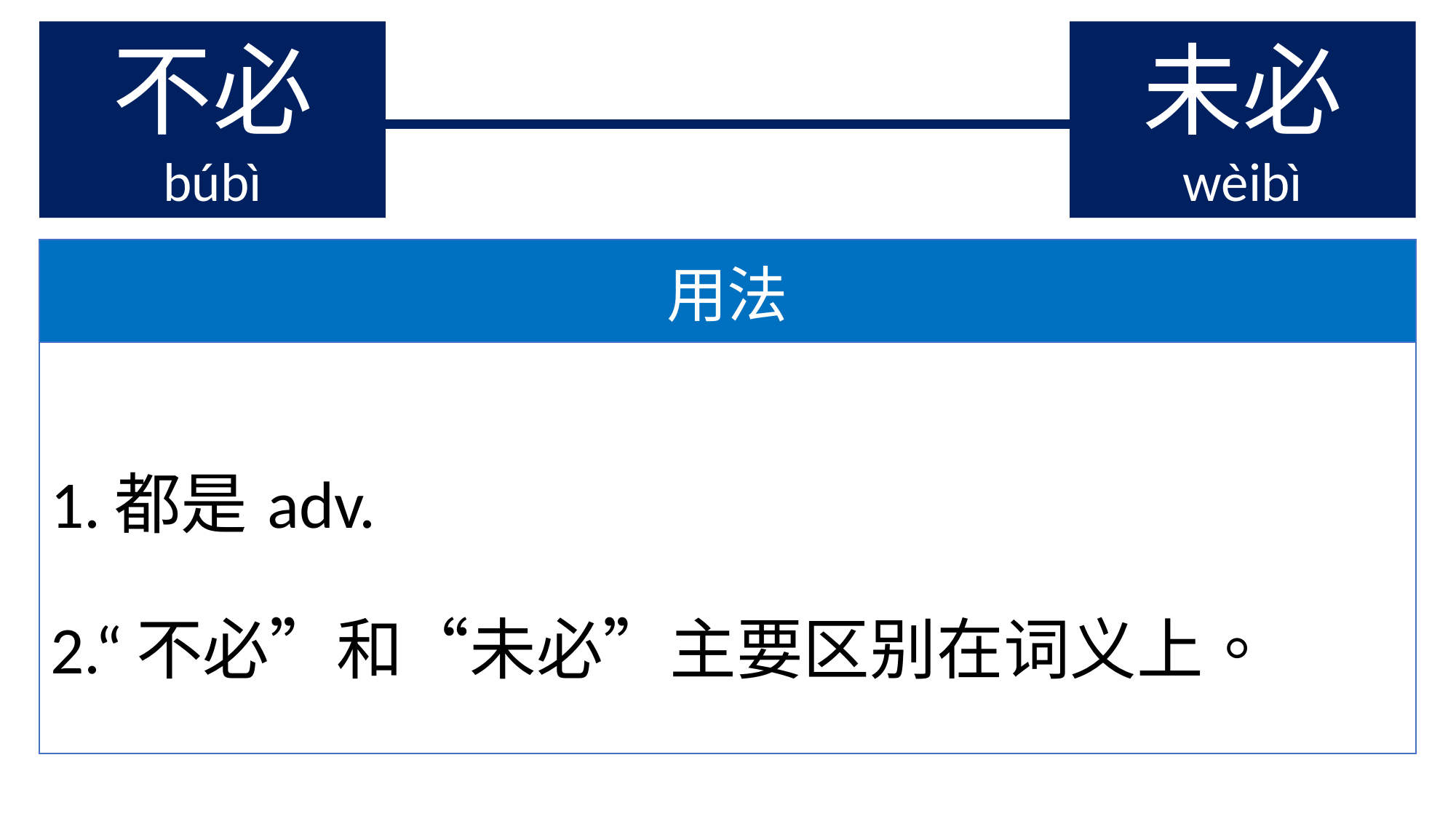

不必
búbì
未必
wèibì
| 用法 |
| --- |
| 1.都是adv. 2.“不必”和“未必”主要区别在词义上。 |